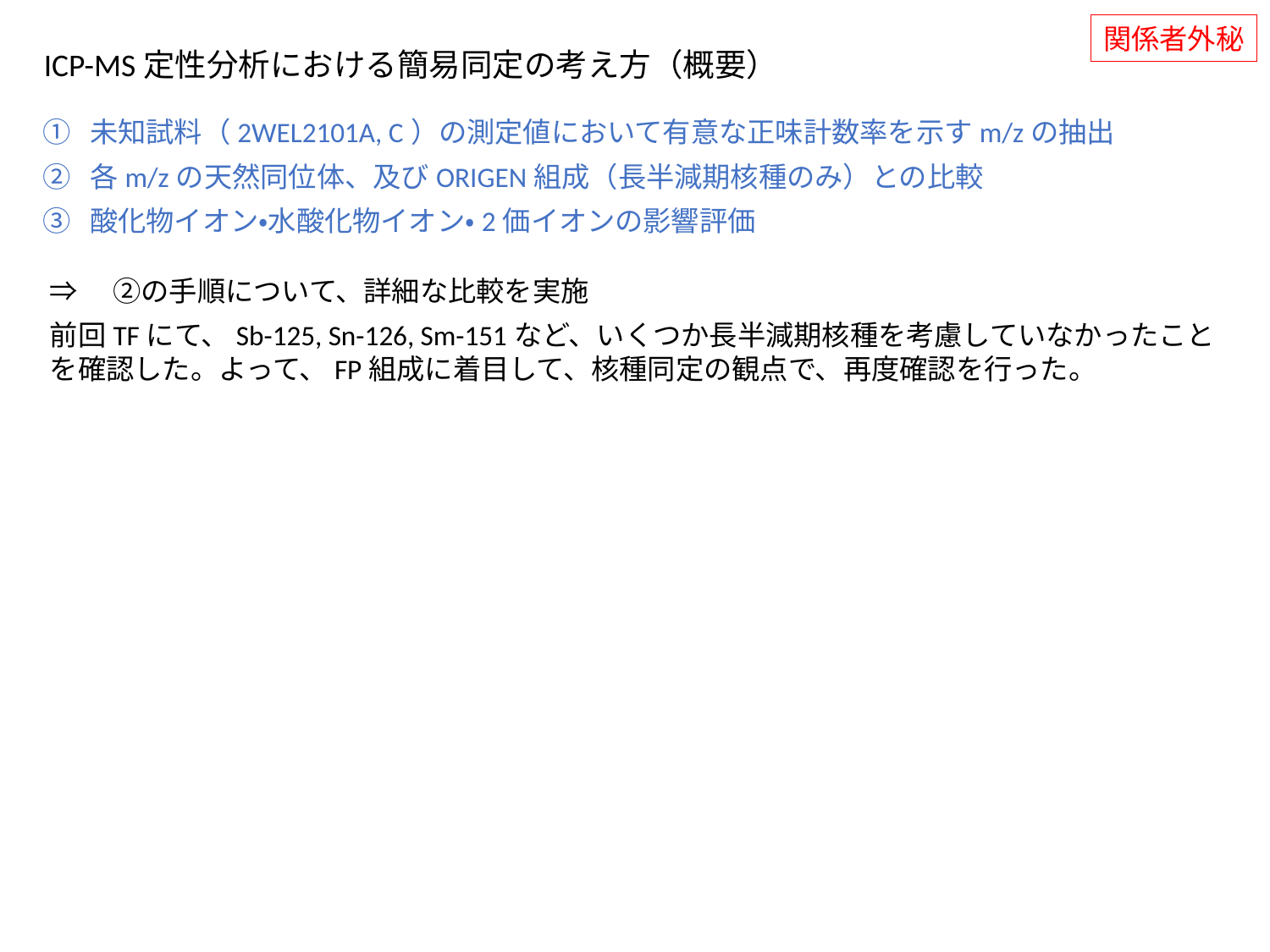

関係者外秘
ICP-MS定性分析における簡易同定の考え方（概要）
未知試料（2WEL2101A, C）の測定値において有意な正味計数率を示すm/zの抽出
各m/zの天然同位体、及びORIGEN組成（長半減期核種のみ）との比較
酸化物イオン・水酸化物イオン・2価イオンの影響評価

⇒　②の手順について、詳細な比較を実施
前回TFにて、Sb-125, Sn-126, Sm-151など、いくつか長半減期核種を考慮していなかったことを確認した。よって、FP組成に着目して、核種同定の観点で、再度確認を行った。